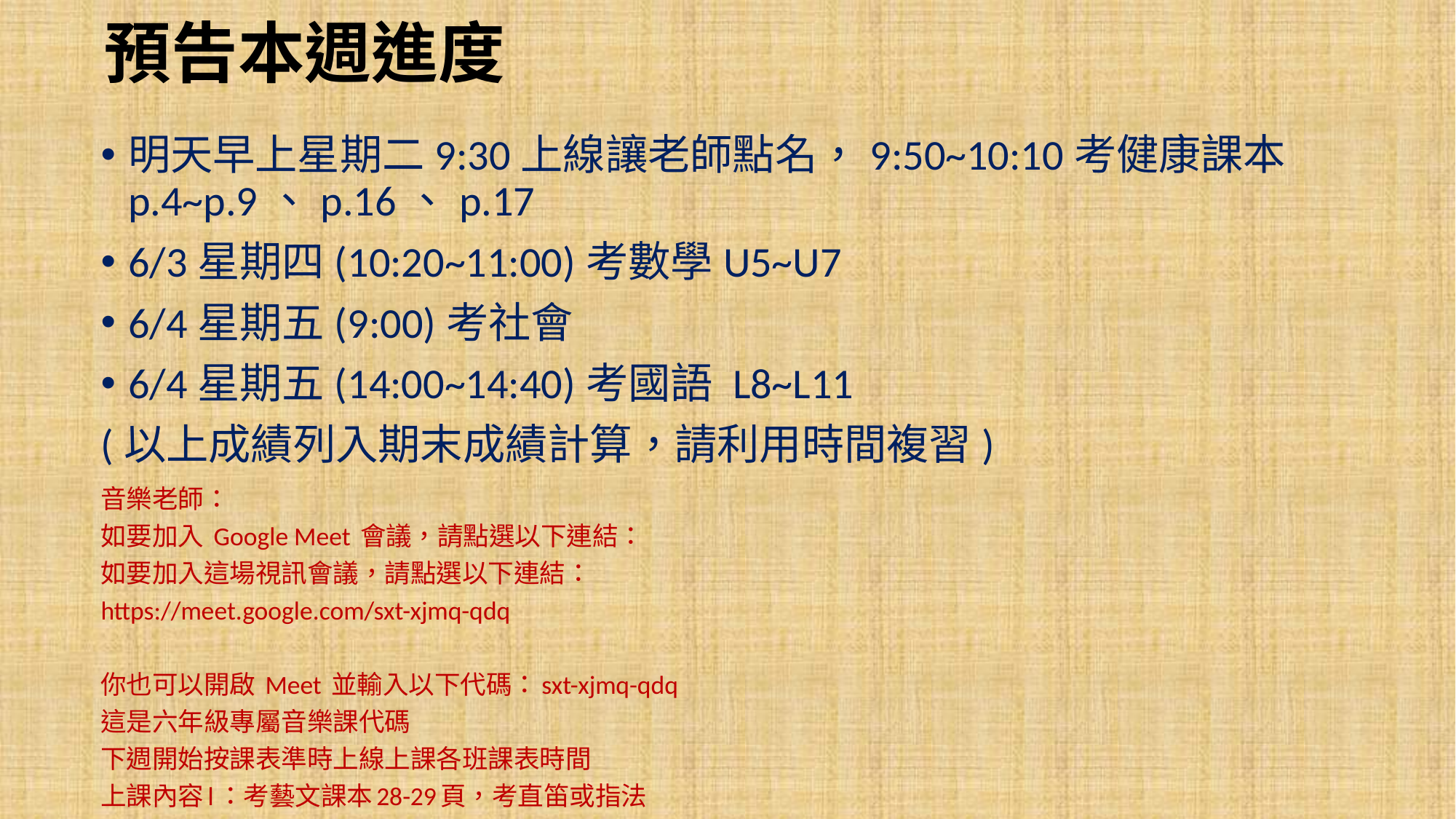

# 預告本週進度
明天早上星期二9:30上線讓老師點名，9:50~10:10考健康課本p.4~p.9、p.16、p.17
6/3星期四(10:20~11:00)考數學U5~U7
6/4星期五(9:00)考社會
6/4星期五(14:00~14:40)考國語 L8~L11
(以上成績列入期末成績計算，請利用時間複習)
音樂老師：
如要加入 Google Meet 會議，請點選以下連結：
如要加入這場視訊會議，請點選以下連結：
https://meet.google.com/sxt-xjmq-qdq

你也可以開啟 Meet 並輸入以下代碼：sxt-xjmq-qdq
這是六年級專屬音樂課代碼
下週開始按課表準時上線上課各班課表時間
上課內容l：考藝文課本28-29頁，考直笛或指法